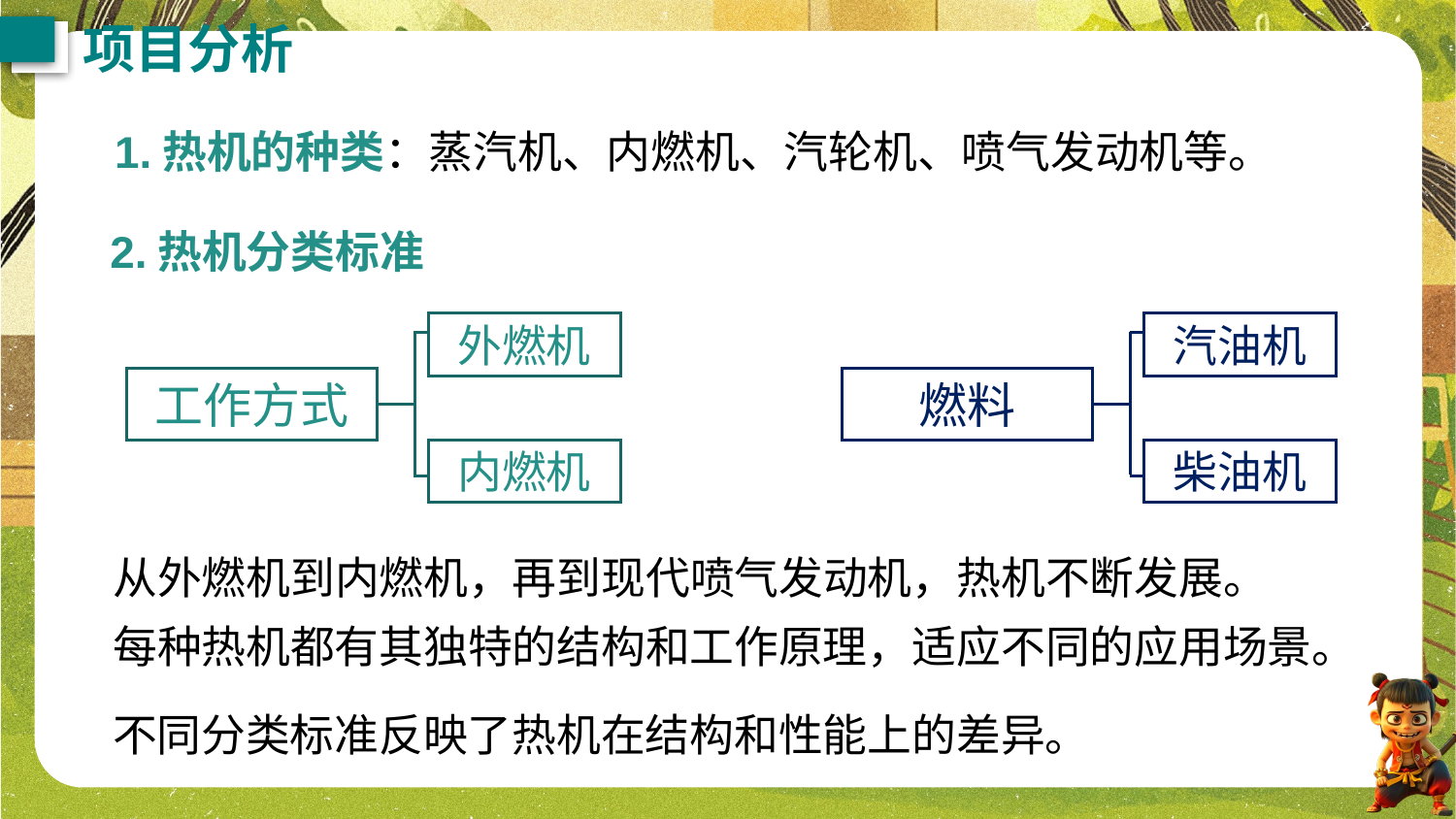

项目分析

1.热机的种类：蒸汽机、内燃机、汽轮机、喷气发动机等。
2.热机分类标准
外燃机
汽油机
工作方式
燃料
内燃机
柴油机
从外燃机到内燃机，再到现代喷气发动机，热机不断发展。
每种热机都有其独特的结构和工作原理，适应不同的应用场景。
不同分类标准反映了热机在结构和性能上的差异。